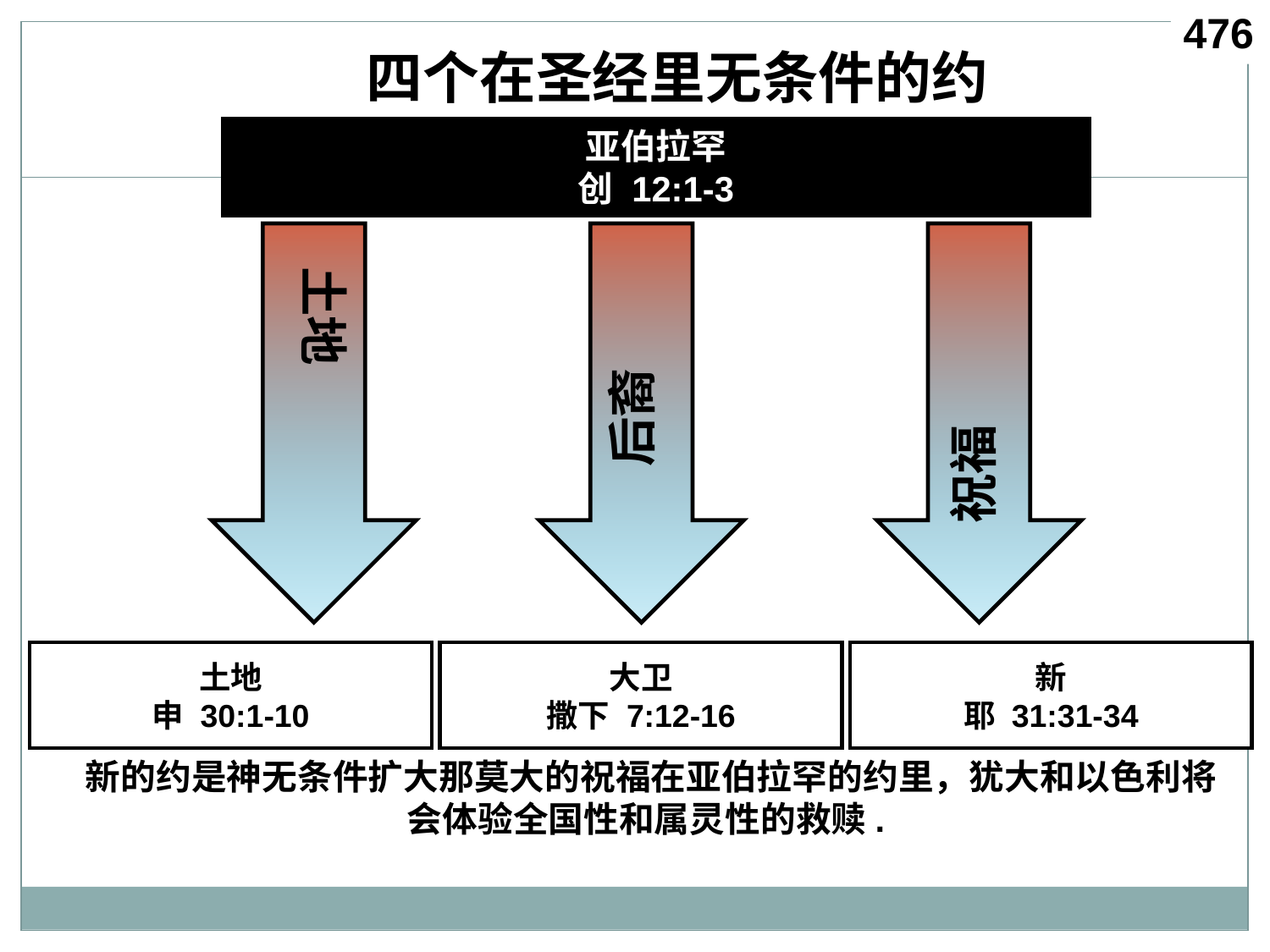

476
# 四个在圣经里无条件的约
亚伯拉罕
创 12:1-3

土地
后裔
   祝福
土地
申 30:1-10
大卫
撒下 7:12-16
新
耶 31:31-34
新的约是神无条件扩大那莫大的祝福在亚伯拉罕的约里，犹大和以色利将会体验全国性和属灵性的救赎.